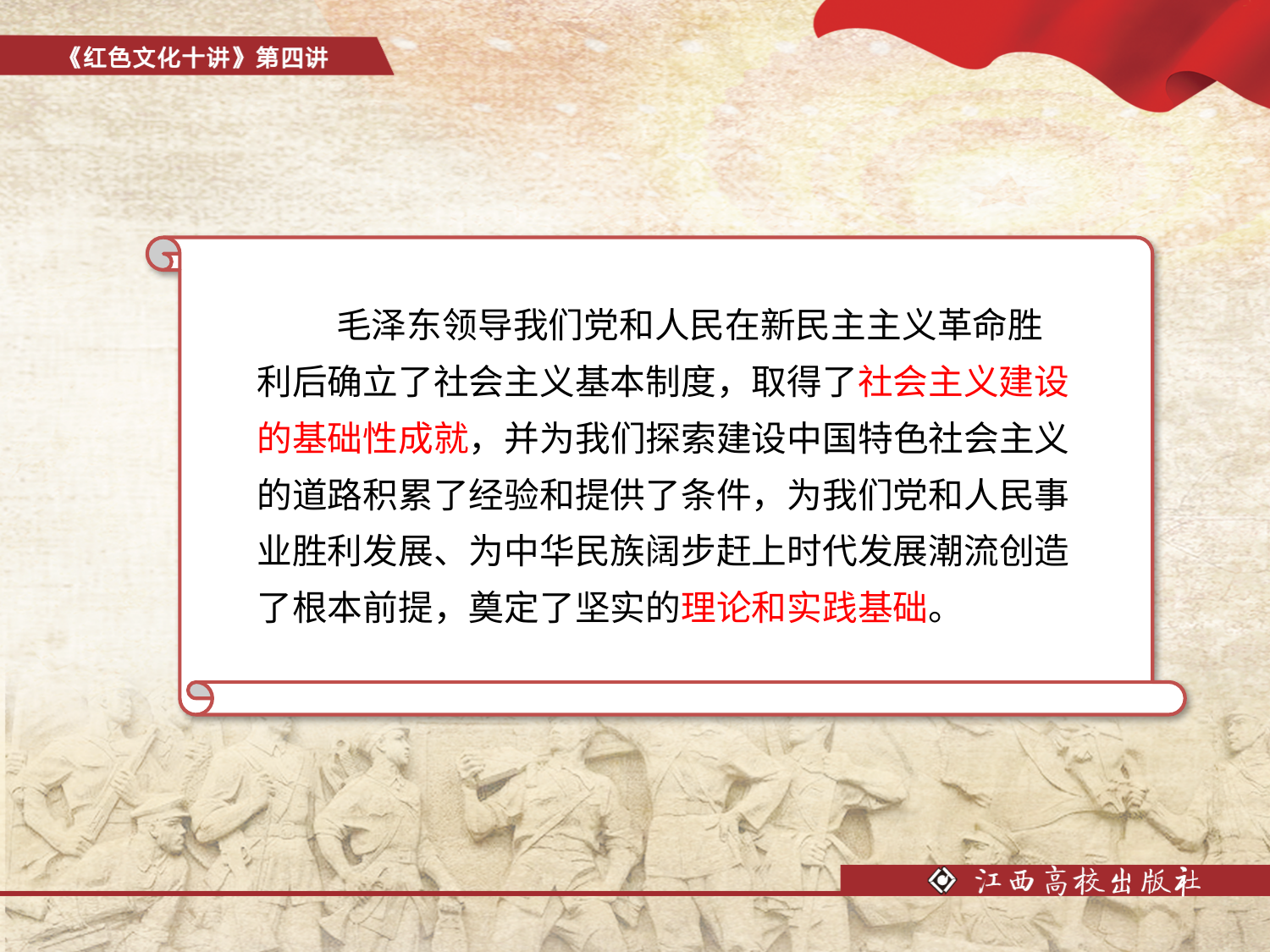

毛泽东领导我们党和人民在新民主主义革命胜利后确立了社会主义基本制度，取得了社会主义建设的基础性成就，并为我们探索建设中国特色社会主义的道路积累了经验和提供了条件，为我们党和人民事业胜利发展、为中华民族阔步赶上时代发展潮流创造了根本前提，奠定了坚实的理论和实践基础。